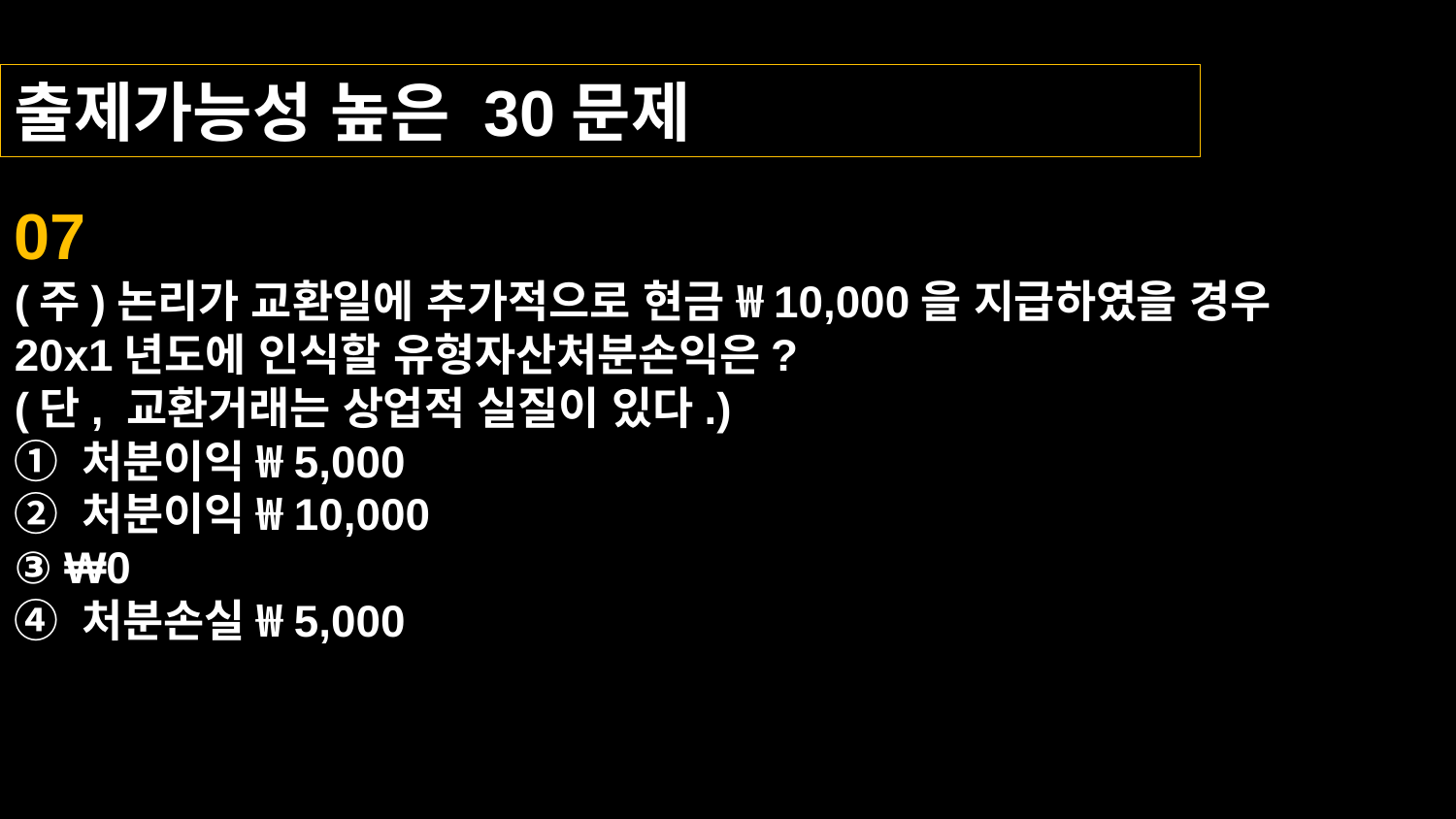

출제가능성 높은 30문제
07
(주)논리가 교환일에 추가적으로 현금 ₩10,000을 지급하였을 경우
20x1년도에 인식할 유형자산처분손익은?
(단, 교환거래는 상업적 실질이 있다.)
① 처분이익 ₩5,000
② 처분이익 ₩10,000
③ ₩0
④ 처분손실 ₩5,000